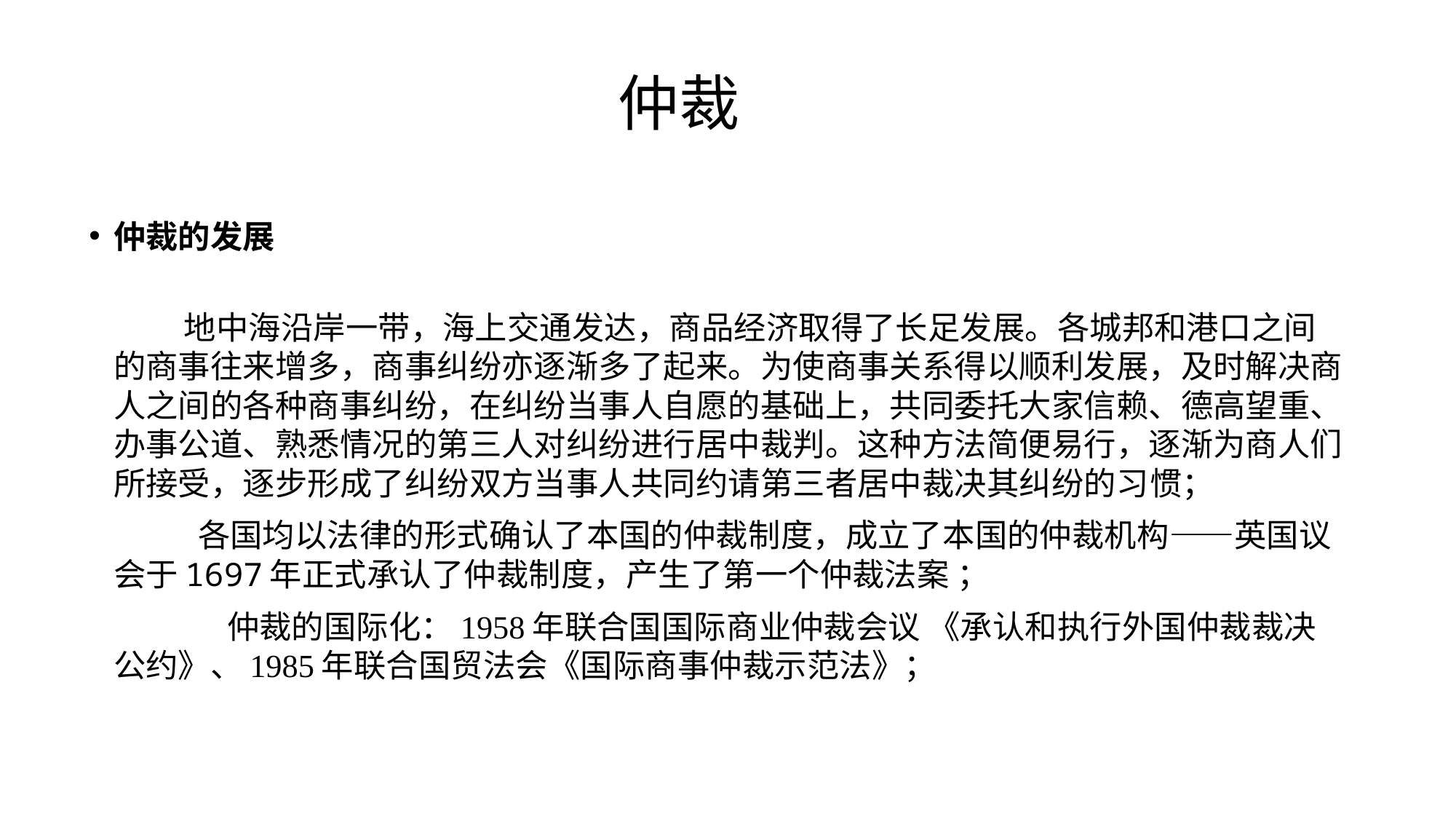

# 仲裁
仲裁的发展

              地中海沿岸一带，海上交通发达，商品经济取得了长足发展。各城邦和港口之间的商事往来增多，商事纠纷亦逐渐多了起来。为使商事关系得以顺利发展，及时解决商人之间的各种商事纠纷，在纠纷当事人自愿的基础上，共同委托大家信赖、德高望重、办事公道、熟悉情况的第三人对纠纷进行居中裁判。这种方法简便易行，逐渐为商人们所接受，逐步形成了纠纷双方当事人共同约请第三者居中裁决其纠纷的习惯；
              各国均以法律的形式确认了本国的仲裁制度，成立了本国的仲裁机构——英国议会于1697年正式承认了仲裁制度，产生了第一个仲裁法案 ；
                  仲裁的国际化：1958年联合国国际商业仲裁会议 《承认和执行外国仲裁裁决公约》、1985年联合国贸法会《国际商事仲裁示范法》；